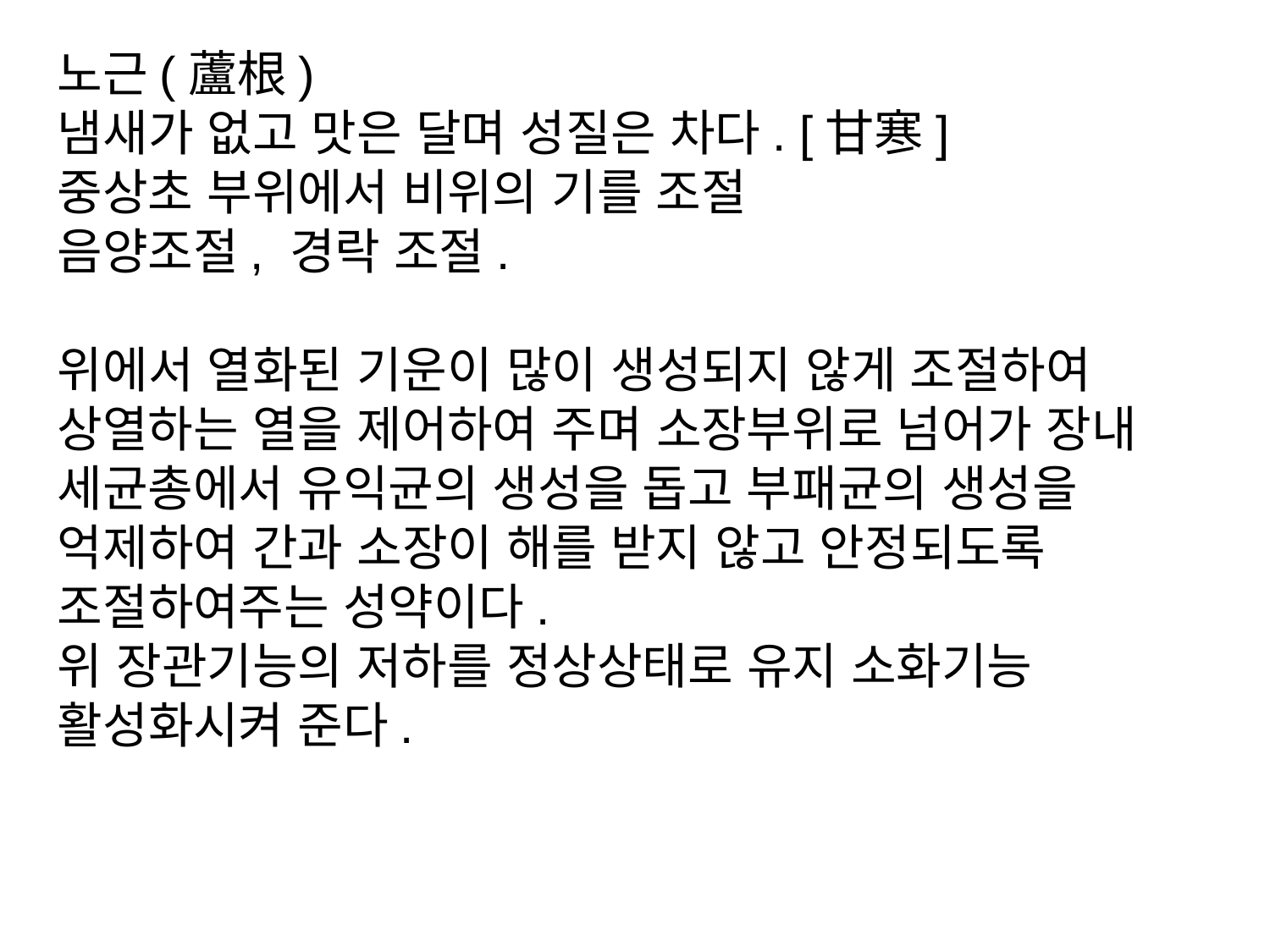

노근(蘆根)
냄새가 없고 맛은 달며 성질은 차다. [甘寒]
중상초 부위에서 비위의 기를 조절
음양조절, 경락 조절.

위에서 열화된 기운이 많이 생성되지 않게 조절하여 상열하는 열을 제어하여 주며 소장부위로 넘어가 장내 세균총에서 유익균의 생성을 돕고 부패균의 생성을 억제하여 간과 소장이 해를 받지 않고 안정되도록 조절하여주는 성약이다.
위 장관기능의 저하를 정상상태로 유지 소화기능 활성화시켜 준다.